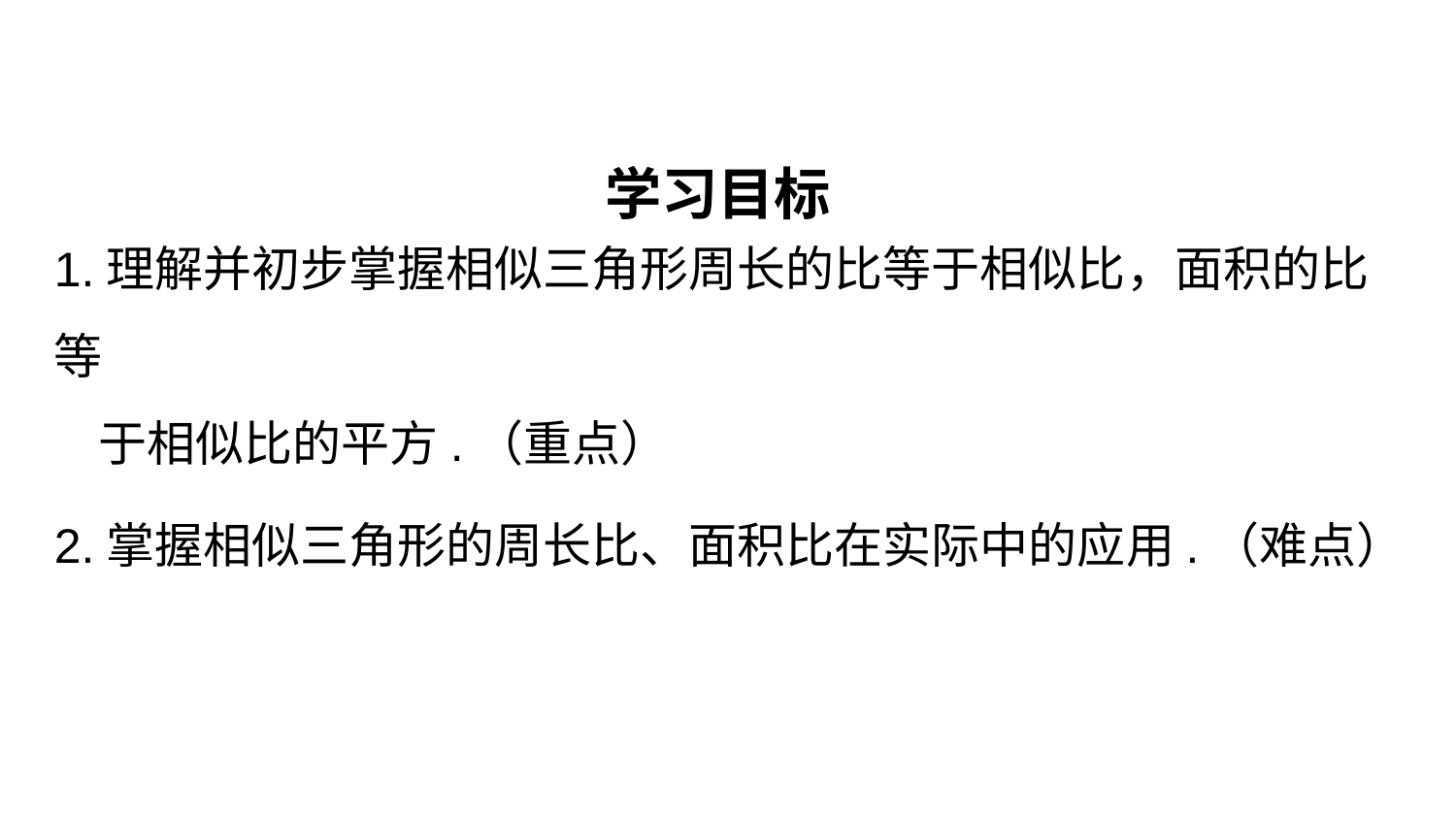

学习目标
1.理解并初步掌握相似三角形周长的比等于相似比，面积的比等
   于相似比的平方.（重点）
2.掌握相似三角形的周长比、面积比在实际中的应用.（难点）